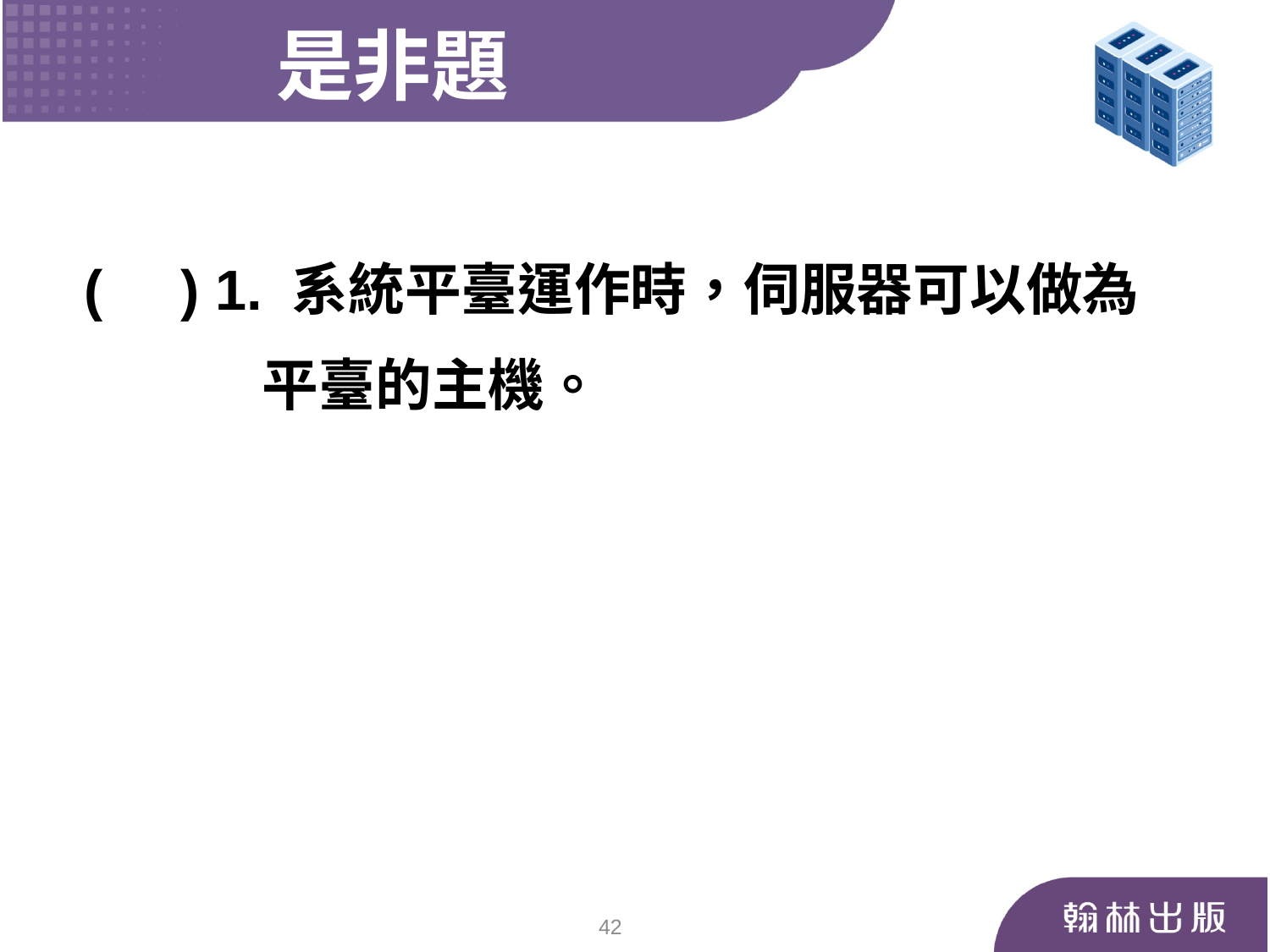

是非題
 (     ) 1. 系統平臺運作時，伺服器可以做為
              平臺的主機。
42